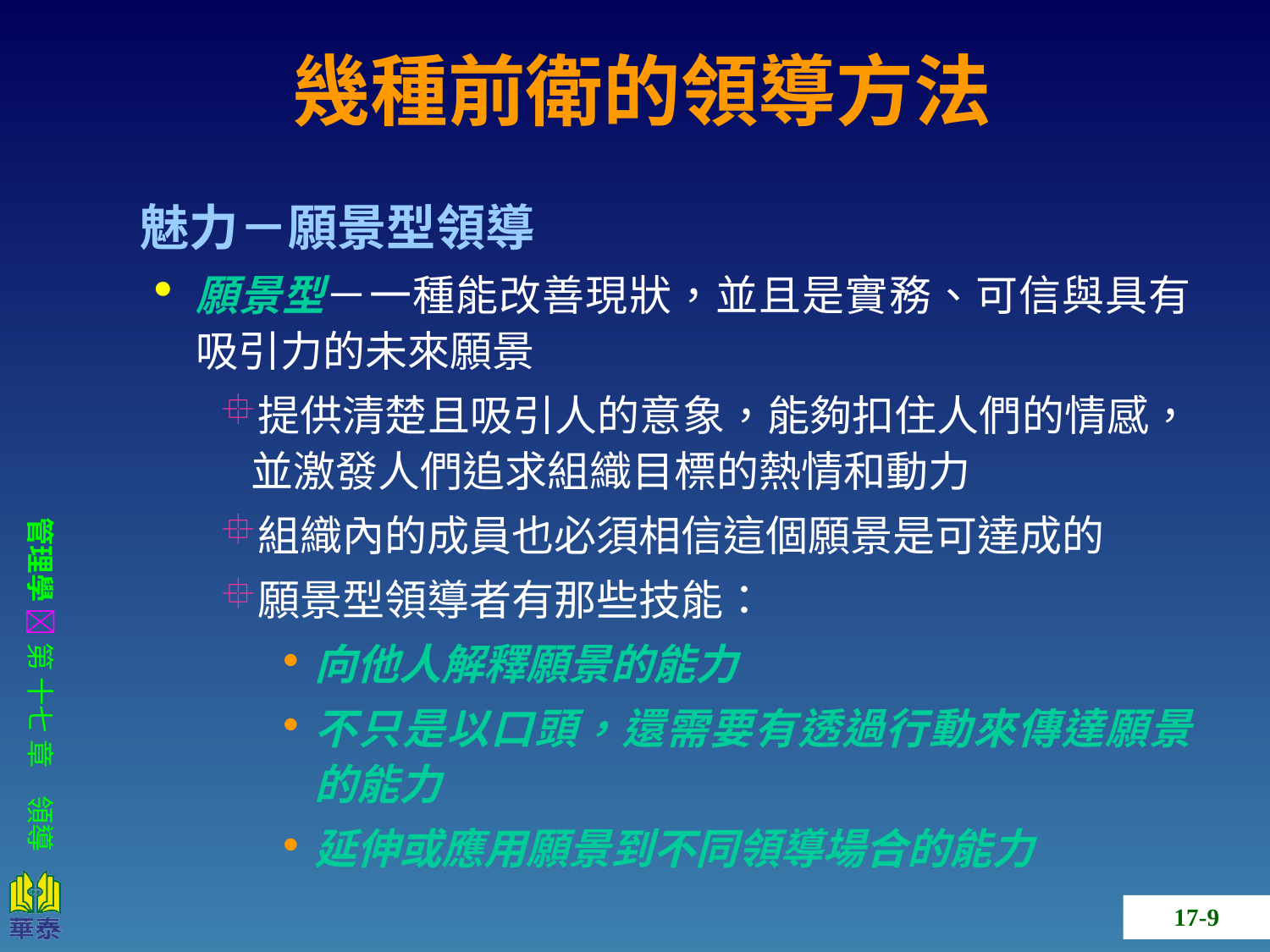

# 幾種前衛的領導方法
	魅力－願景型領導
願景型－一種能改善現狀，並且是實務、可信與具有吸引力的未來願景
提供清楚且吸引人的意象，能夠扣住人們的情感，並激發人們追求組織目標的熱情和動力
組織內的成員也必須相信這個願景是可達成的
願景型領導者有那些技能：
向他人解釋願景的能力
不只是以口頭，還需要有透過行動來傳達願景的能力
延伸或應用願景到不同領導場合的能力
17-9